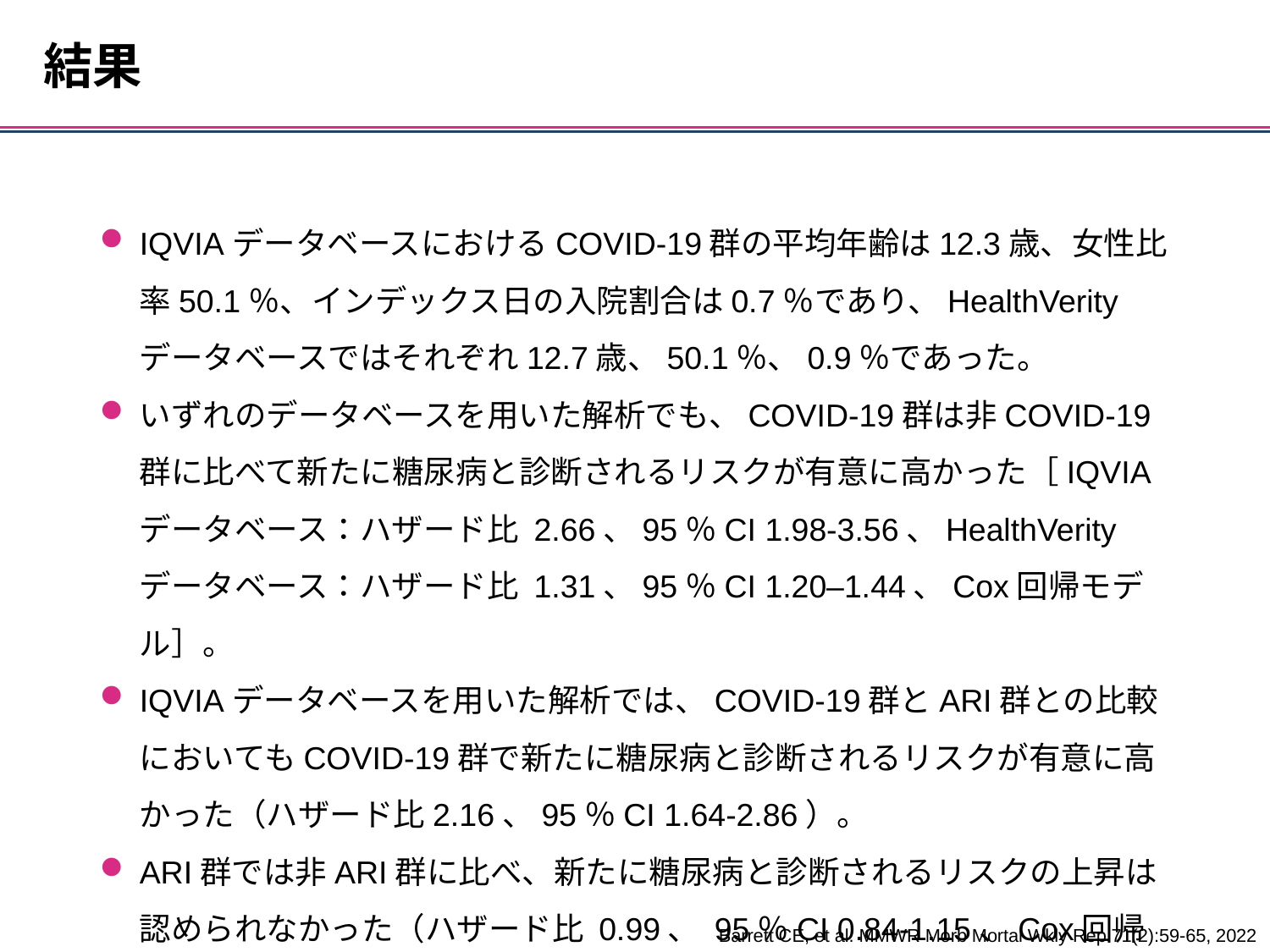

結果
IQVIAデータベースにおけるCOVID-19群の平均年齢は12.3歳、女性比率50.1％、インデックス日の入院割合は0.7％であり、HealthVerityデータベースではそれぞれ12.7歳、50.1％、0.9％であった。
いずれのデータベースを用いた解析でも、COVID-19群は非COVID-19群に比べて新たに糖尿病と診断されるリスクが有意に高かった［IQVIAデータベース：ハザード比 2.66、95％CI 1.98-3.56、HealthVerityデータベース：ハザード比 1.31、95％CI 1.20‒1.44、Cox回帰モデル］。
IQVIAデータベースを用いた解析では、COVID-19群とARI群との比較においてもCOVID-19群で新たに糖尿病と診断されるリスクが有意に高かった（ハザード比2.16、95％CI 1.64-2.86）。
ARI群では非ARI群に比べ、新たに糖尿病と診断されるリスクの上昇は認められなかった（ハザード比 0.99、 95％CI 0.84-1.15、Cox回帰モデル）。
Barrett CE, et al. MMWR Morb Mortal Wkly Rep 71(2):59-65, 2022